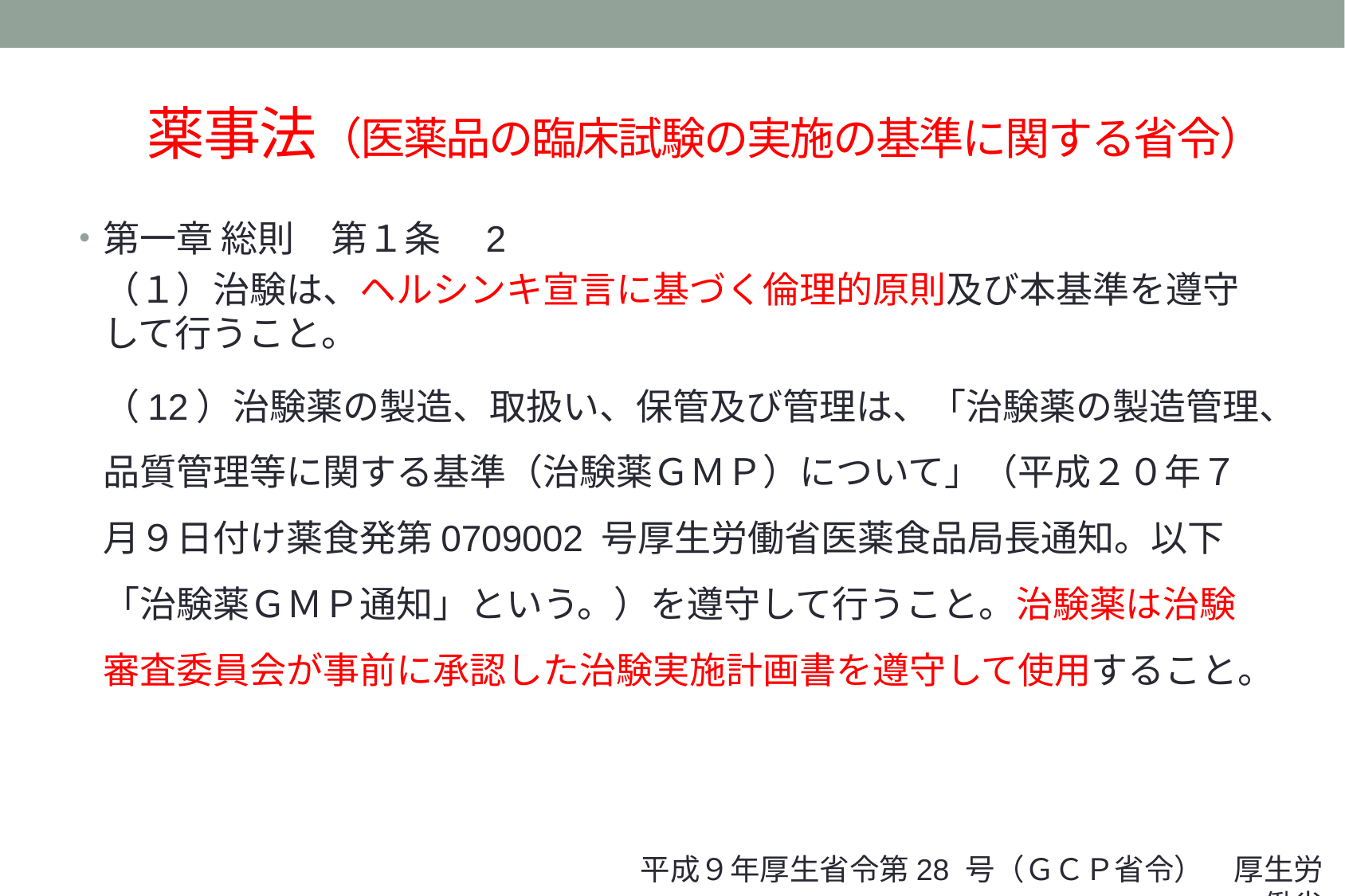

# 薬事法（医薬品の臨床試験の実施の基準に関する省令）
第一章 総則　第１条　2
	（１）治験は、ヘルシンキ宣言に基づく倫理的原則及び本基準を遵守して行うこと。
	（12）治験薬の製造、取扱い、保管及び管理は、「治験薬の製造管理、品質管理等に関する基準（治験薬ＧＭＰ）について」（平成２０年７月９日付け薬食発第0709002 号厚生労働省医薬食品局長通知。以下「治験薬ＧＭＰ通知」という。）を遵守して行うこと。治験薬は治験審査委員会が事前に承認した治験実施計画書を遵守して使用すること。
平成９年厚生省令第28 号（ＧＣＰ省令）　厚生労働省